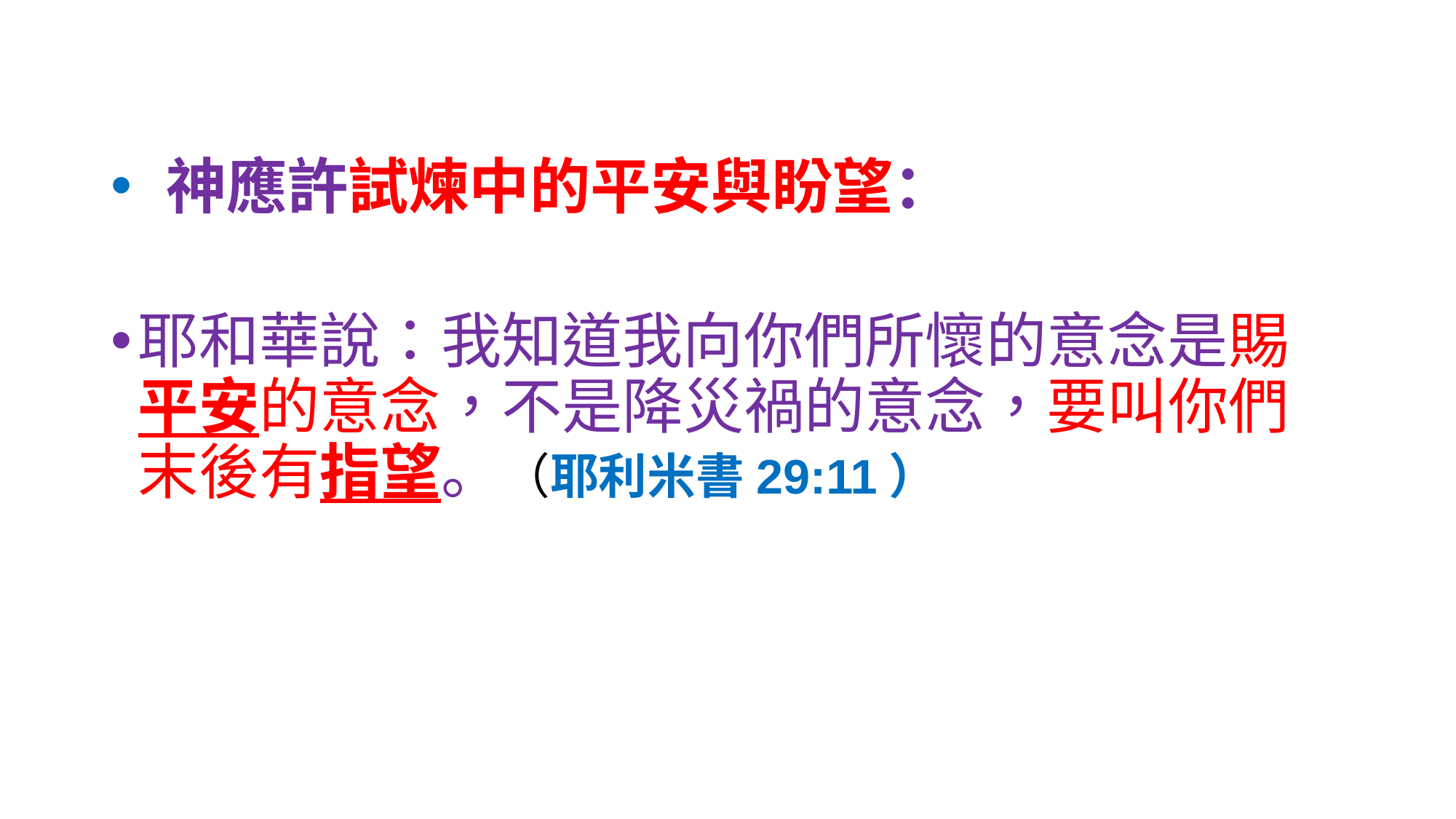

神應許試煉中的平安與盼望：

耶和華說：我知道我向你們所懷的意念是賜平安的意念，不是降災禍的意念，要叫你們末後有指望。（耶利米書29:11）